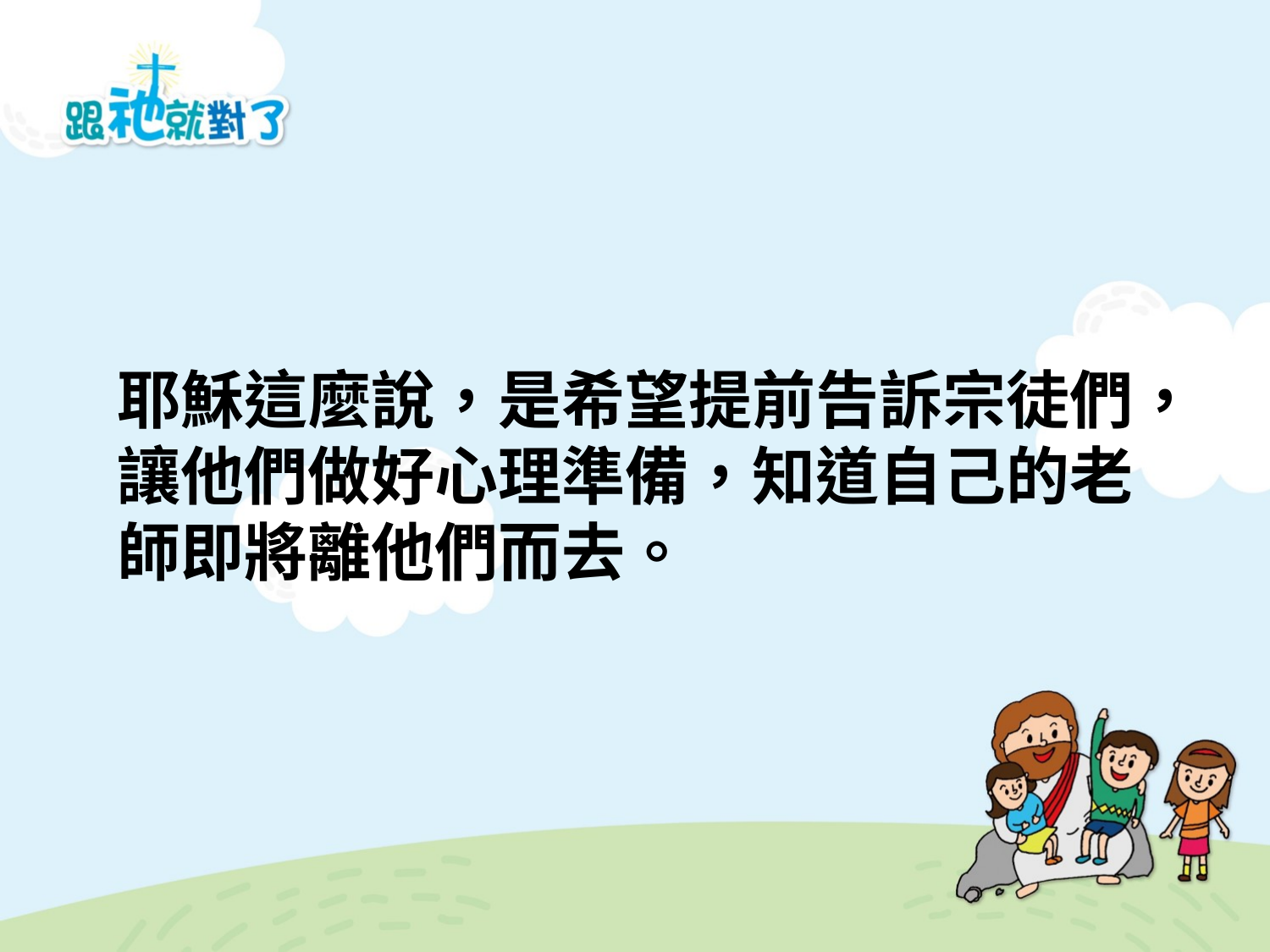

耶穌這麼說，是希望提前告訴宗徒們，讓他們做好心理準備，知道自己的老師即將離他們而去。